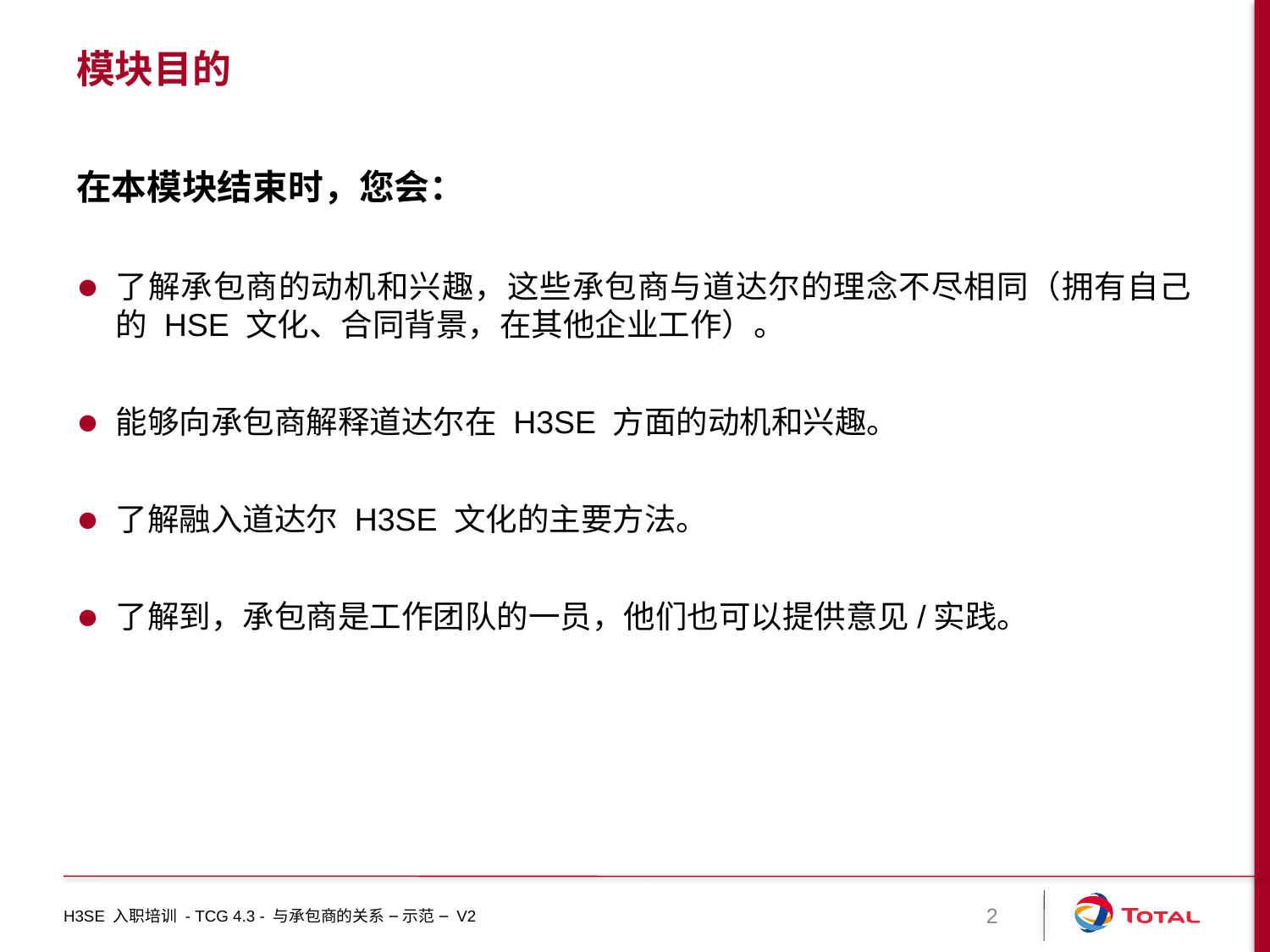

# 模块目的
在本模块结束时，您会：

了解承包商的动机和兴趣，这些承包商与道达尔的理念不尽相同（拥有自己的 HSE 文化、合同背景，在其他企业工作）。

能够向承包商解释道达尔在 H3SE 方面的动机和兴趣。

了解融入道达尔 H3SE 文化的主要方法。

了解到，承包商是工作团队的一员，他们也可以提供意见/实践。
H3SE 入职培训 - TCG 4.3 - 与承包商的关系 – 示范 – V2
2